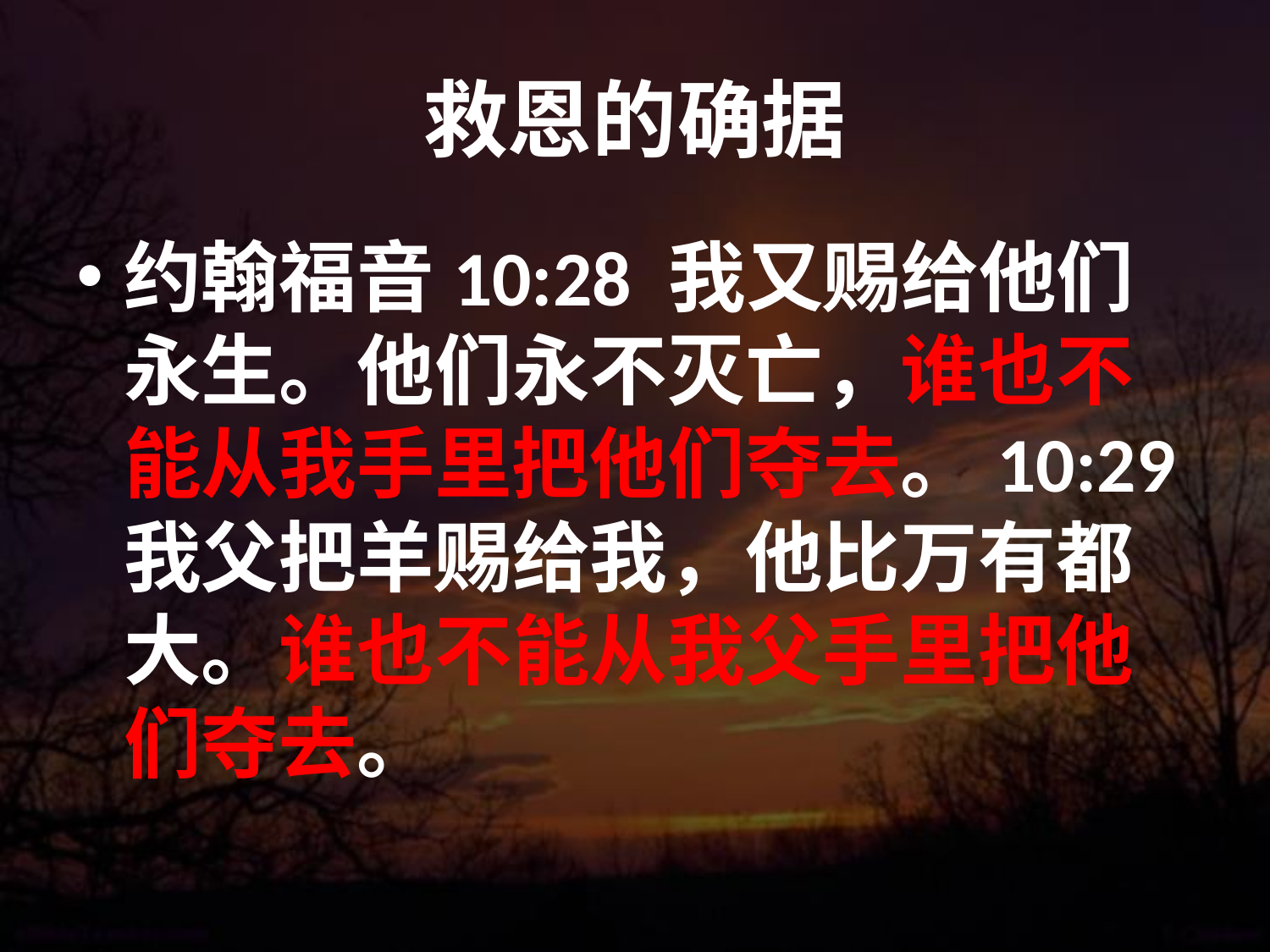

# 救恩的确据
约翰福音10:28 我又赐给他们永生。他们永不灭亡，谁也不能从我手里把他们夺去。10:29 我父把羊赐给我，他比万有都大。谁也不能从我父手里把他们夺去。